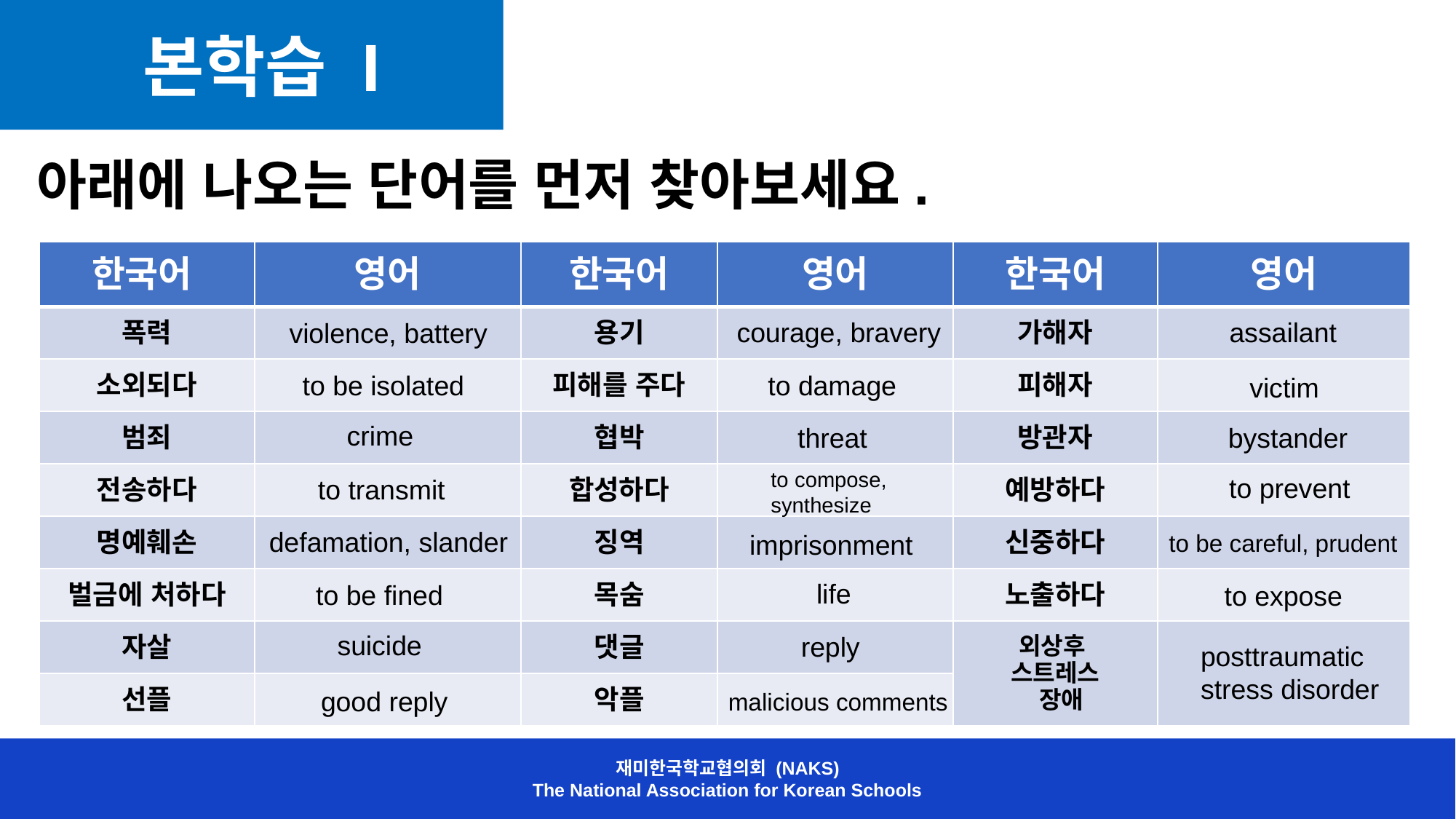

본학습 I
아래에 나오는 단어를 먼저 찾아보세요.
| 한국어 | 영어 | 한국어 | 영어 | 한국어 | 영어 |
| --- | --- | --- | --- | --- | --- |
| 폭력 |  | 용기 |  | 가해자 |  |
| 소외되다 |  | 피해를 주다 |  | 피해자 |  |
| 범죄 |  | 협박 |  | 방관자 |  |
| 전송하다 |  | 합성하다 |  | 예방하다 |  |
| 명예훼손 |  | 징역 |  | 신중하다 |  |
| 벌금에 처하다 |  | 목숨 |  | 노출하다 |  |
| 자살 |  | 댓글 |  | 외상후 스트레스 장애 |  |
| 선플 |  | 악플 |  |  |  |
courage, bravery
assailant
violence, battery
to damage
to be isolated
victim
crime
threat
bystander
to compose,
synthesize
to prevent
to transmit
defamation, slander
to be careful, prudent
imprisonment
life
to be fined
to expose
suicide
reply
posttraumatic
stress disorder
good reply
malicious comments
재미한국학교협의회 (NAKS)
The National Association for Korean Schools